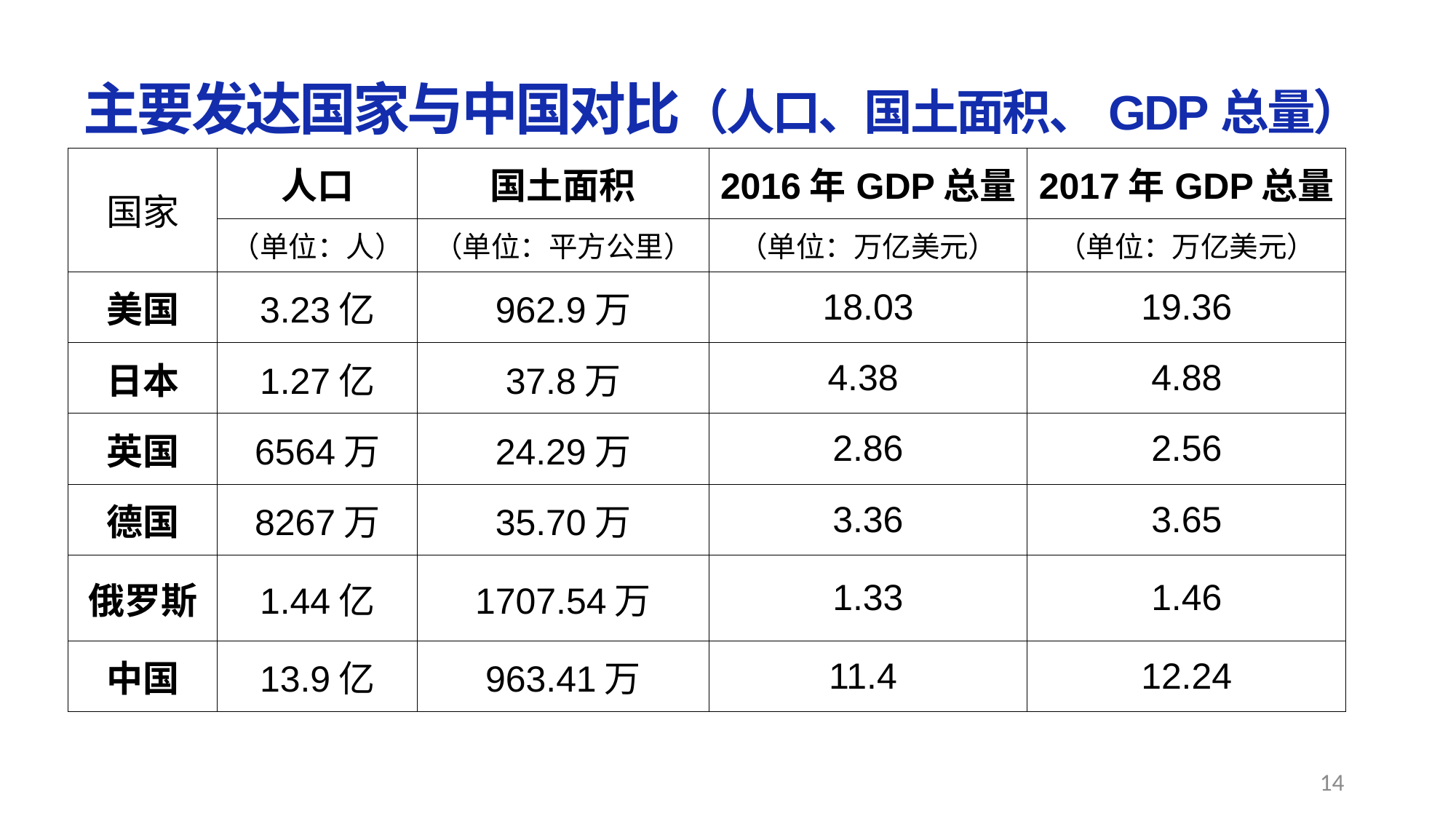

主要发达国家与中国对比（人口、国土面积、GDP总量）
| 国家 | 人口 | 国土面积 | 2016年GDP总量 | 2017年GDP总量 |
| --- | --- | --- | --- | --- |
|  | （单位：人） | （单位：平方公里） | （单位：万亿美元） | （单位：万亿美元） |
| 美国 | 3.23亿 | 962.9万 | 18.03 | 19.36 |
| 日本 | 1.27亿 | 37.8万 | 4.38 | 4.88 |
| 英国 | 6564万 | 24.29万 | 2.86 | 2.56 |
| 德国 | 8267万 | 35.70万 | 3.36 | 3.65 |
| 俄罗斯 | 1.44亿 | 1707.54万 | 1.33 | 1.46 |
| 中国 | 13.9亿 | 963.41万 | 11.4 | 12.24 |

14